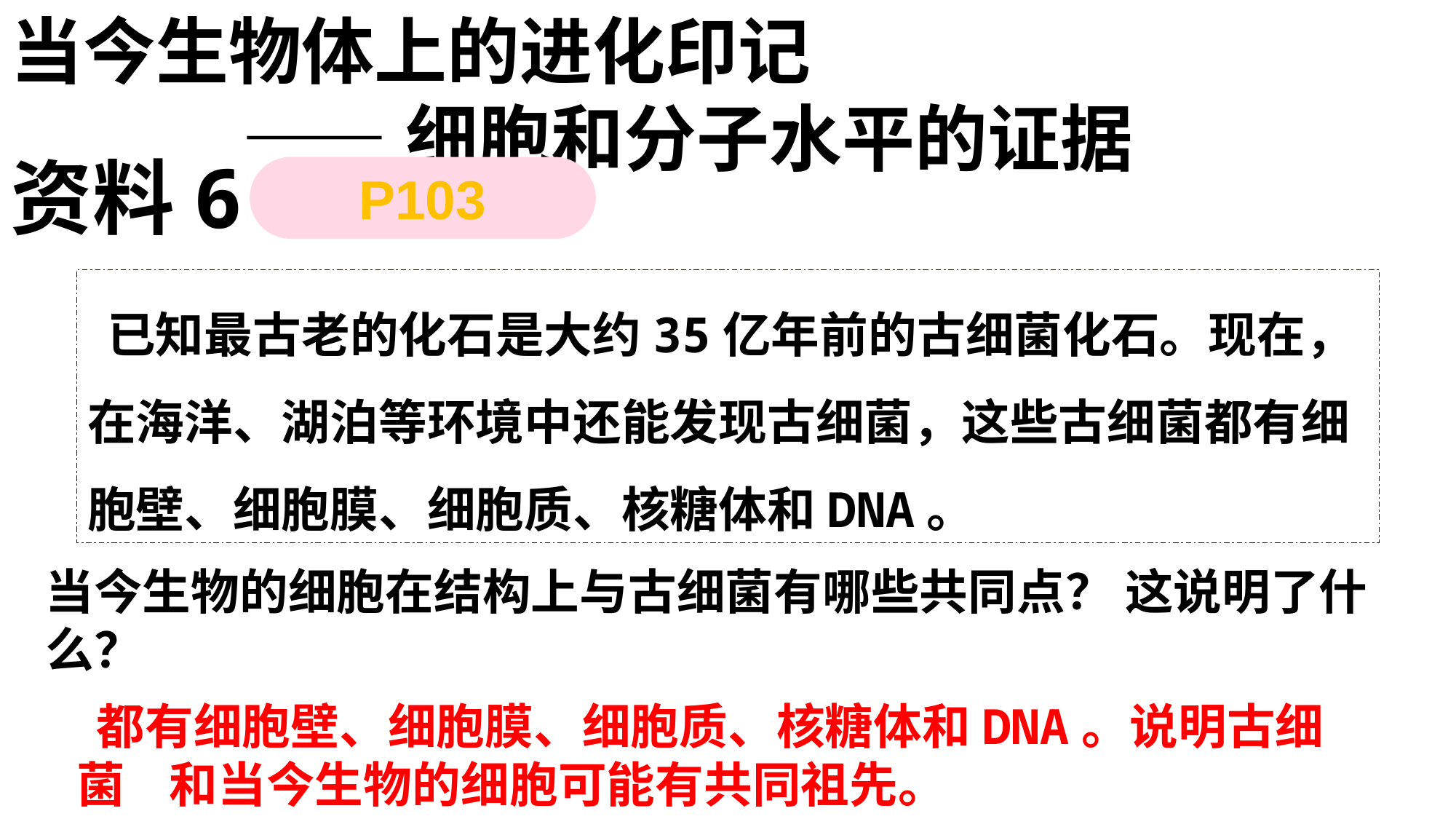

当今生物体上的进化印记
              ——细胞和分子水平的证据
资料6
P103
 已知最古老的化石是大约35亿年前的古细菌化石。现在，在海洋、湖泊等环境中还能发现古细菌，这些古细菌都有细胞壁、细胞膜、细胞质、核糖体和DNA。
当今生物的细胞在结构上与古细菌有哪些共同点？ 这说明了什么？
 都有细胞壁、细胞膜、细胞质、核糖体和DNA。说明古细菌    和当今生物的细胞可能有共同祖先。